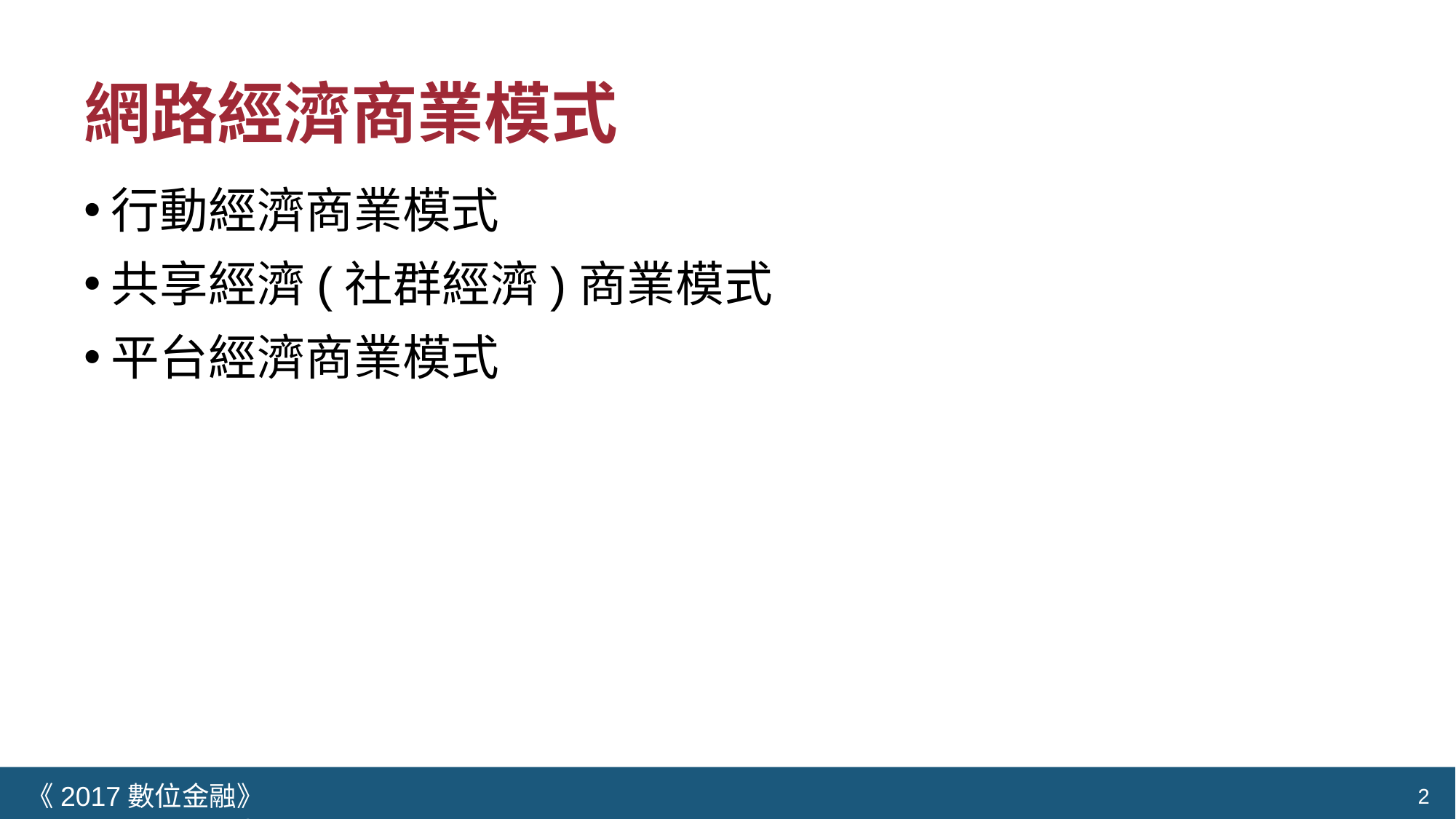

# 網路經濟商業模式
行動經濟商業模式
共享經濟(社群經濟)商業模式
平台經濟商業模式

《2017數位金融》                                                                                                                                             	NCTU.IIM.IEBI Lab
2